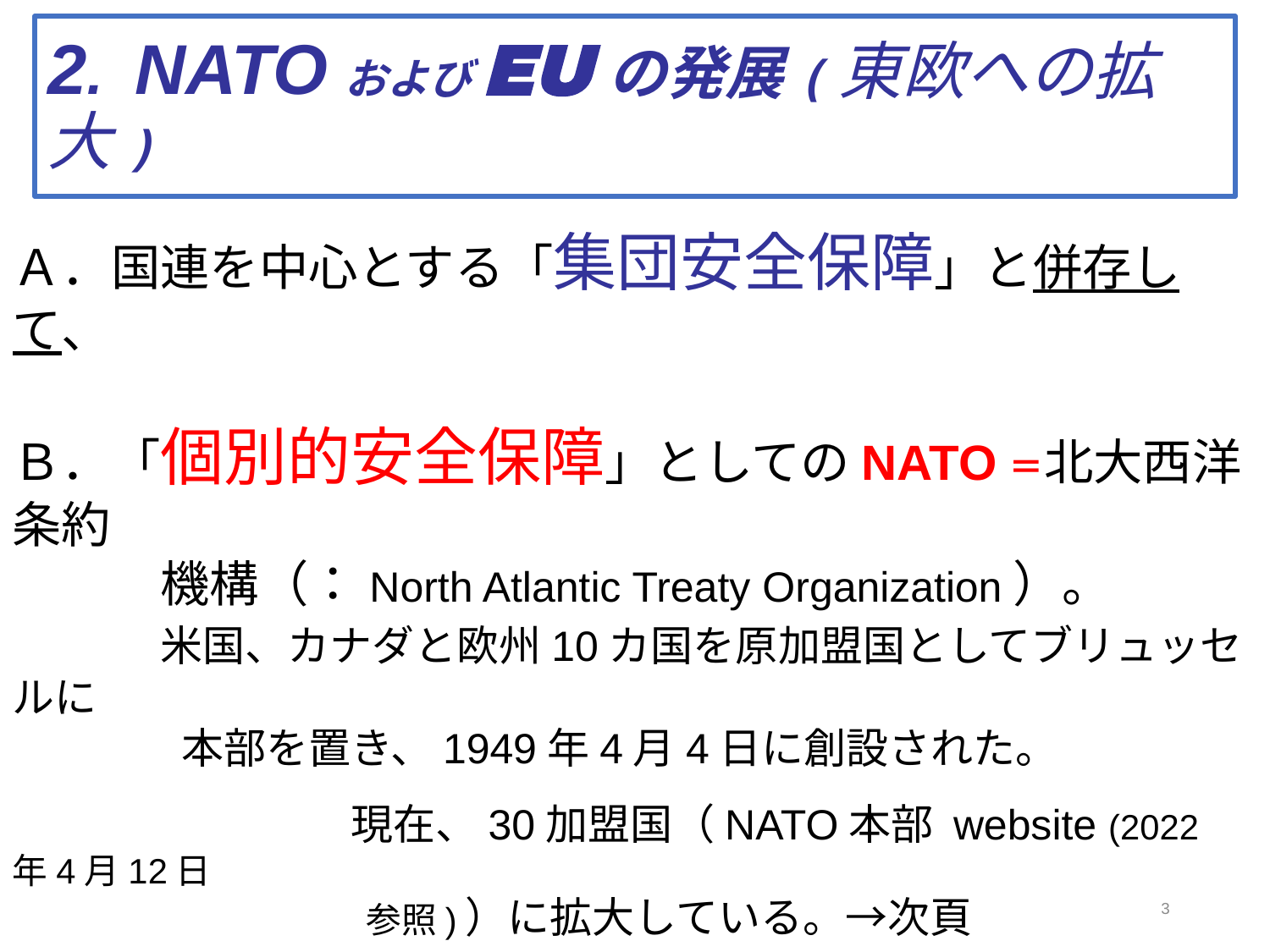

# 2.  NATOおよびEUの発展(東欧への拡大)
Ａ．国連を中心とする「集団安全保障」と併存して、

Ｂ．「個別的安全保障」としてのNATO＝北大西洋条約
　　　機構（：North Atlantic Treaty Organization）。
　　　米国、カナダと欧州10カ国を原加盟国としてブリュッセルに
　　　　本部を置き、1949年4月4日に創設された。

　　　　　　　　現在、30加盟国（NATO本部 website (2022年4月12日
　　　　　　　　　　参照)）に拡大している。→次頁

　　　ＮＡＴＯに対抗するものとして、旧ソ連を中心とするワルシャ
　　　 ワ条約機構（WTO）は、1955年5月14日に創設され、1991
　　　 年7月1日解散。
3